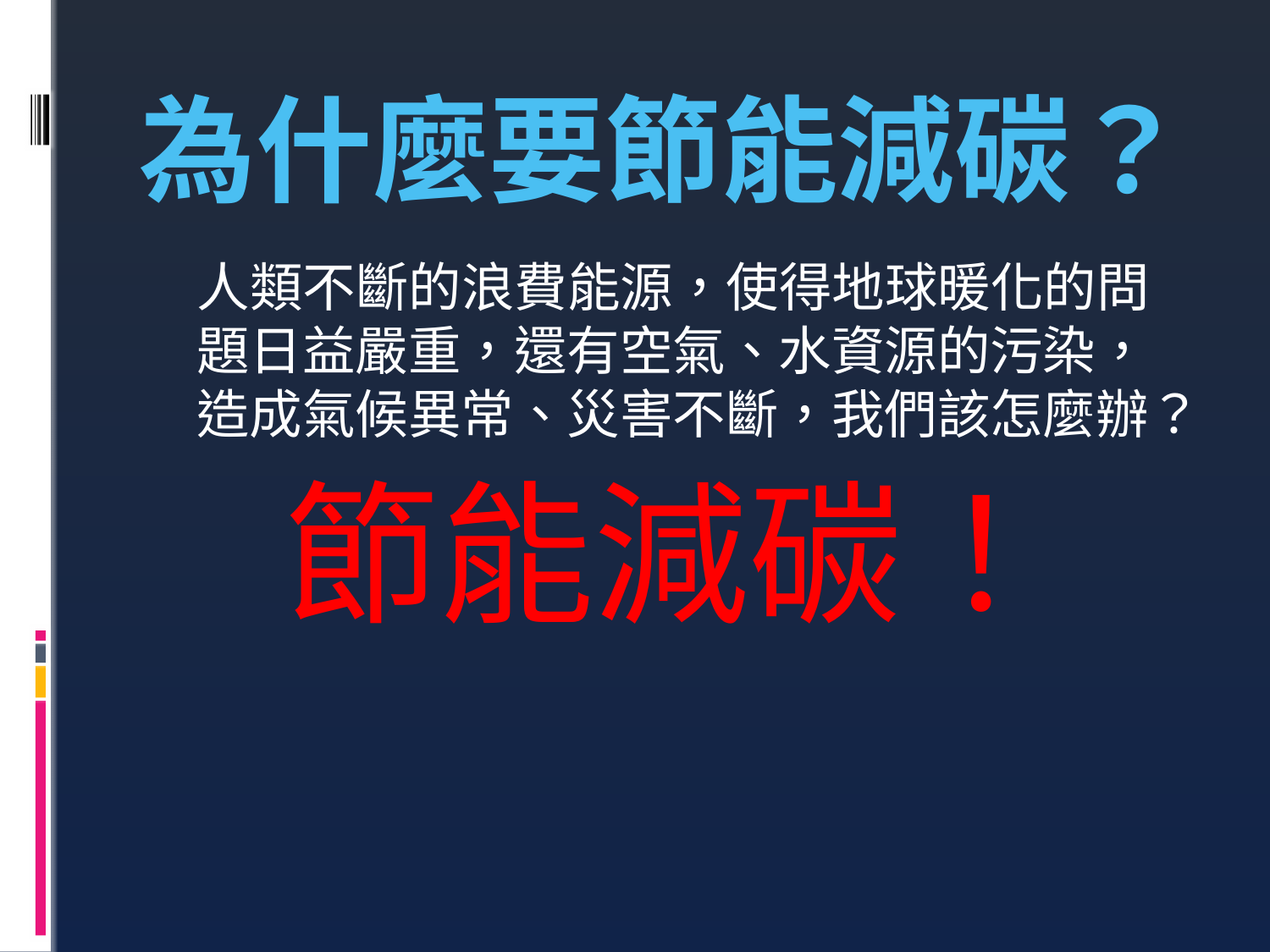

# 為什麼要節能減碳？
   人類不斷的浪費能源，使得地球暖化的問題日益嚴重，還有空氣、水資源的污染，造成氣候異常、災害不斷，我們該怎麼辦？
節能減碳！